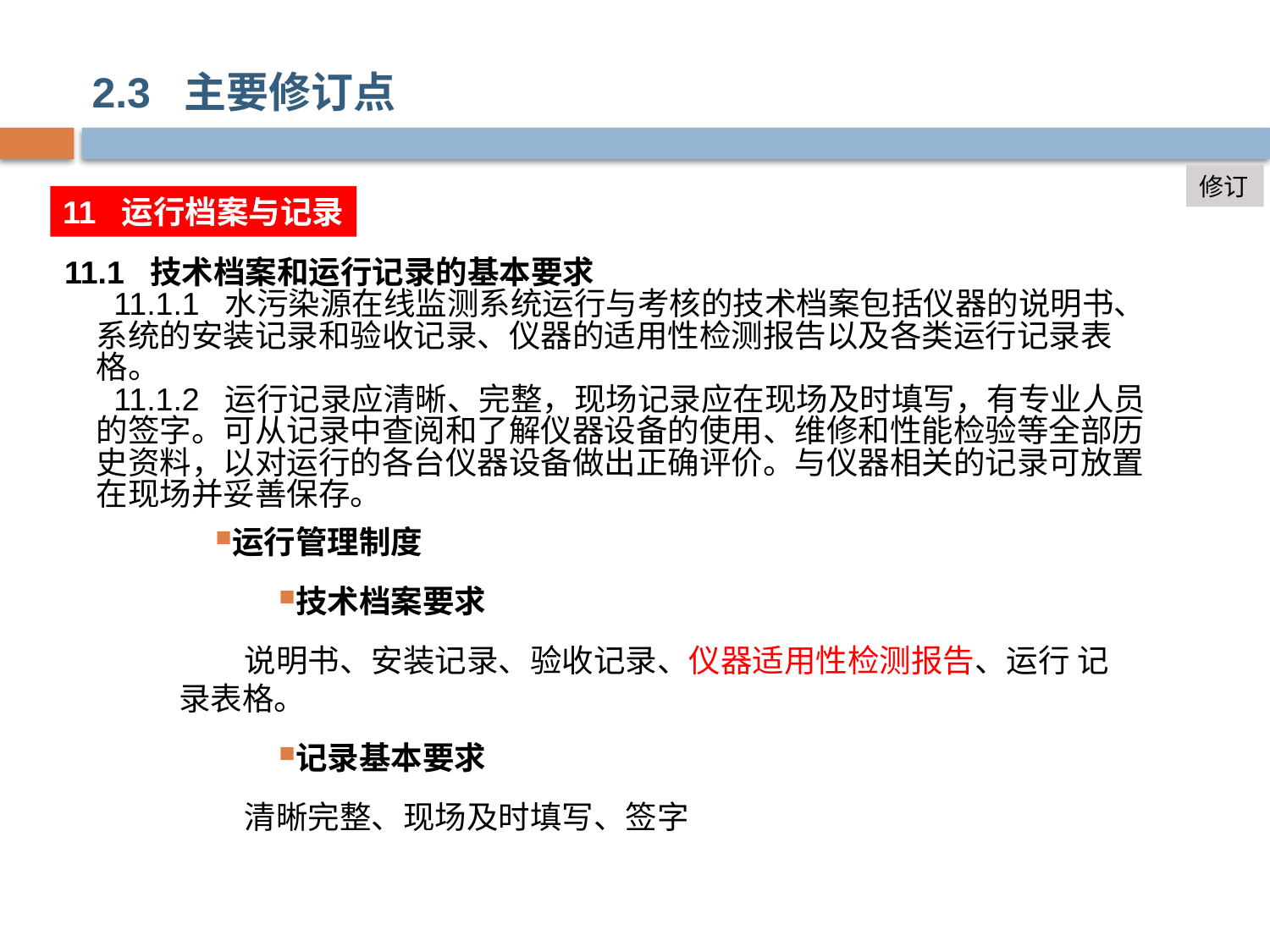

2.3  主要修订点

修订
11  运行档案与记录
11.1  技术档案和运行记录的基本要求
11.1.1  水污染源在线监测系统运行与考核的技术档案包括仪器的说明书、系统的安装记录和验收记录、仪器的适用性检测报告以及各类运行记录表格。
11.1.2  运行记录应清晰、完整，现场记录应在现场及时填写，有专业人员的签字。可从记录中查阅和了解仪器设备的使用、维修和性能检验等全部历史资料，以对运行的各台仪器设备做出正确评价。与仪器相关的记录可放置在现场并妥善保存。
运行管理制度
技术档案要求
   说明书、安装记录、验收记录、仪器适用性检测报告、运行 记录表格。
记录基本要求
   清晰完整、现场及时填写、签字
31